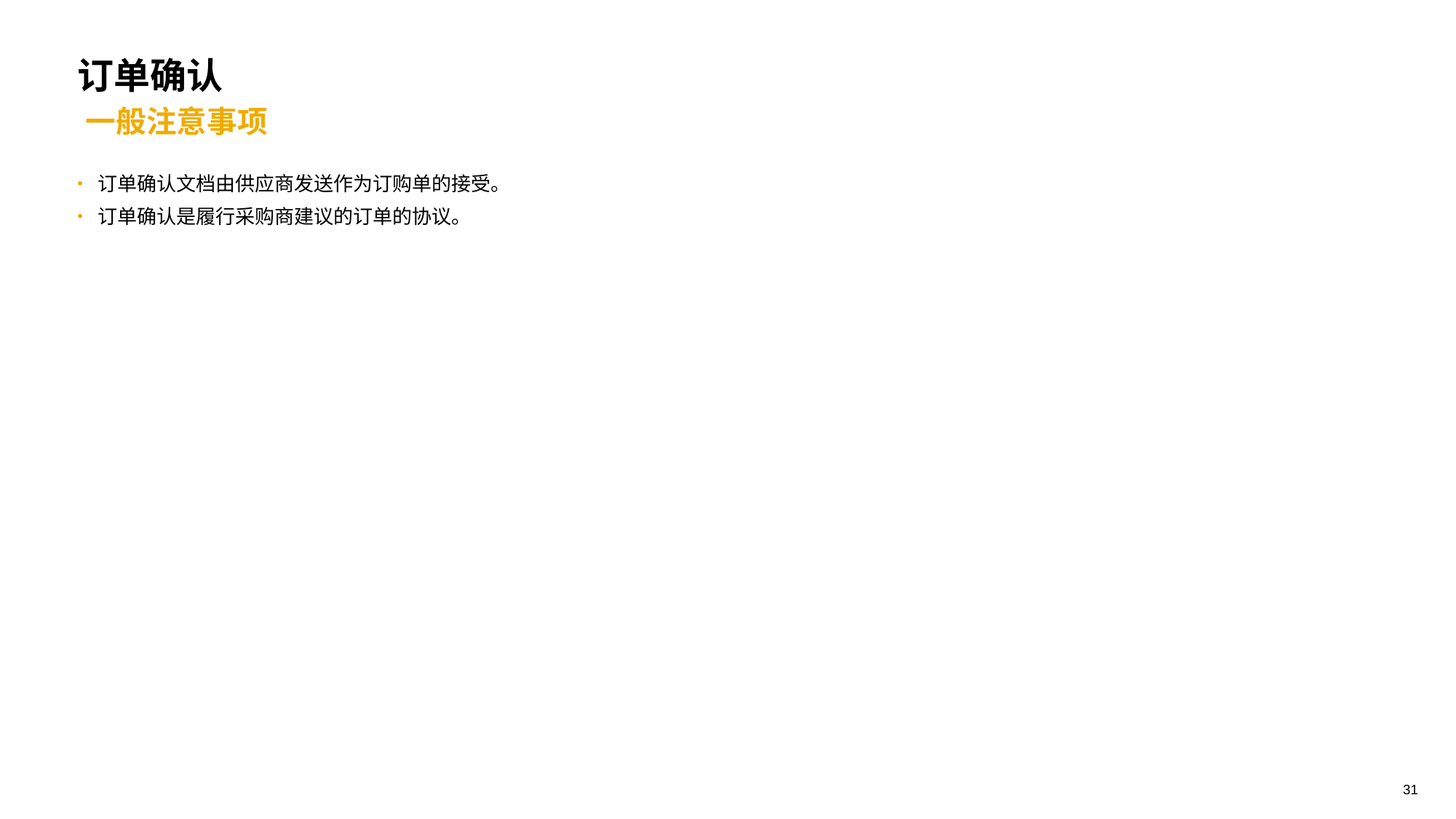

# 订单确认 一般注意事项
订单确认文档由供应商发送作为订购单的接受。
订单确认是履行采购商建议的订单的协议。